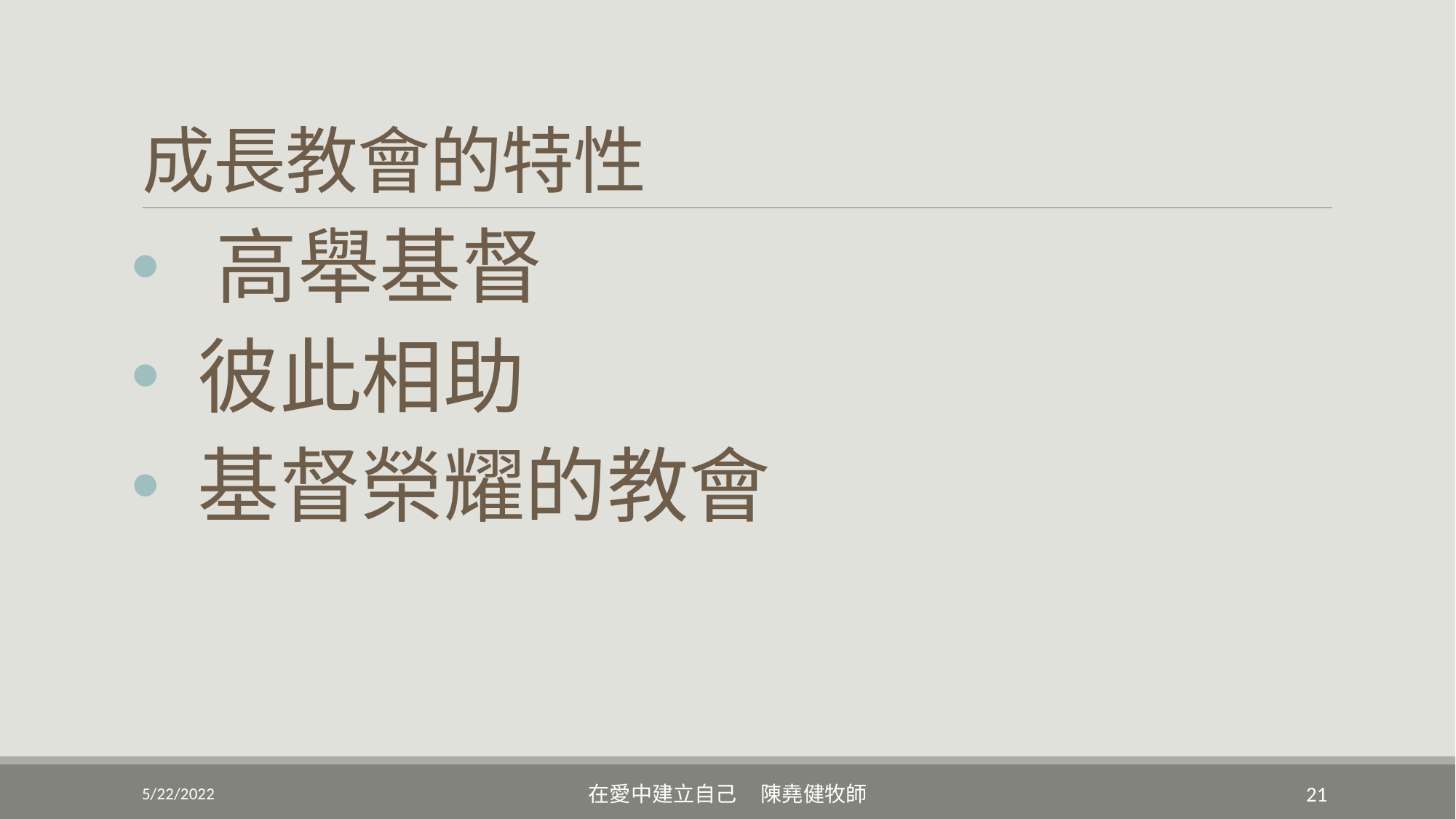

# 成長教會的特性
  高舉基督
 彼此相助
 基督榮耀的教會
5/22/2022
在愛中建立自己     陳堯健牧師
21